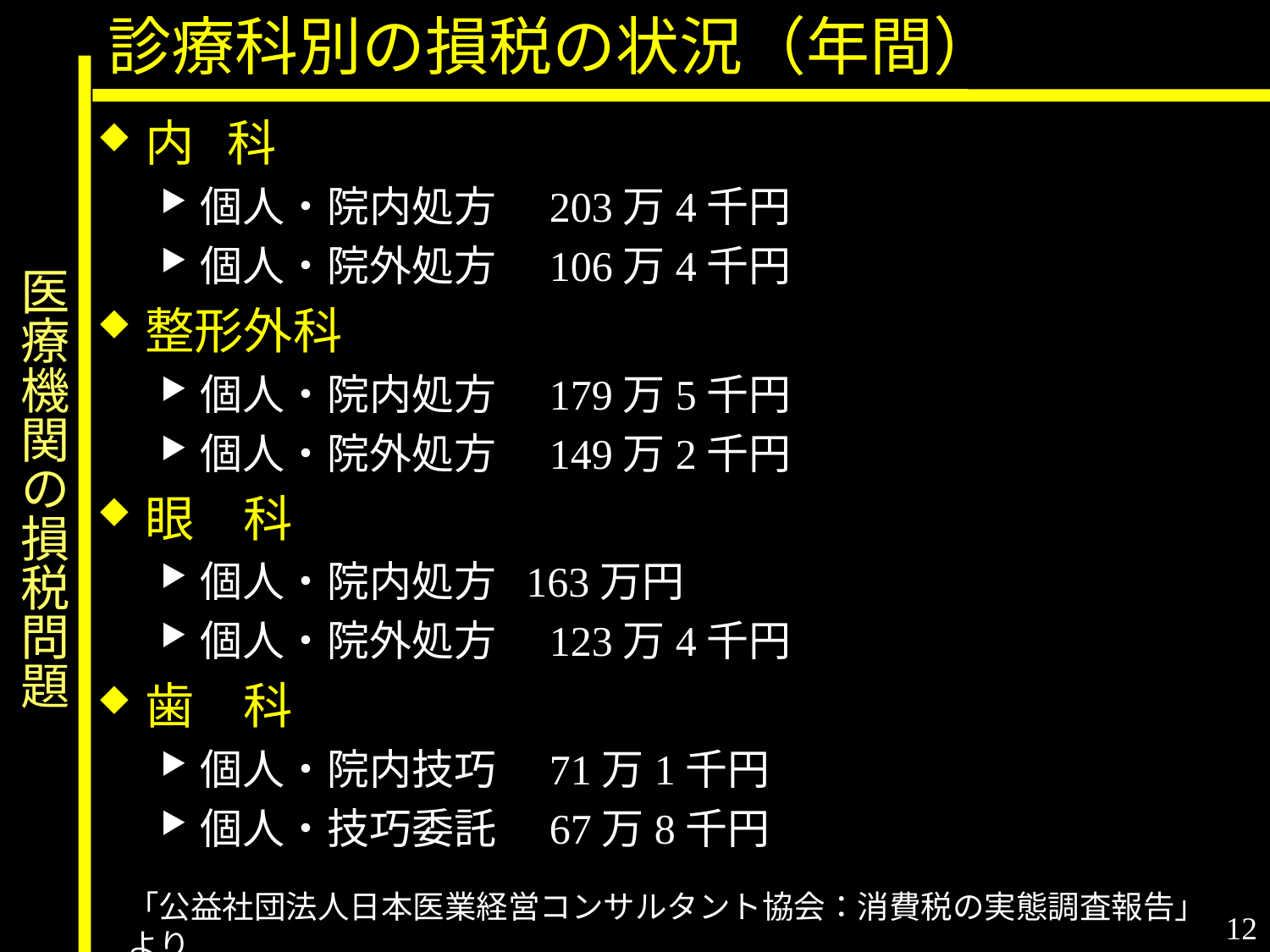

診療科別の損税の状況（年間）

内   科
個人・院内処方　203万4千円
個人・院外処方　106万4千円
整形外科
個人・院内処方　179万5千円
個人・院外処方　149万2千円
眼　科
個人・院内処方  163万円
個人・院外処方　123万4千円
歯　科
個人・院内技巧　71万1千円
個人・技巧委託　67万8千円
# 医療機関の損税問題
「公益社団法人日本医業経営コンサルタント協会：消費税の実態調査報告」より
12